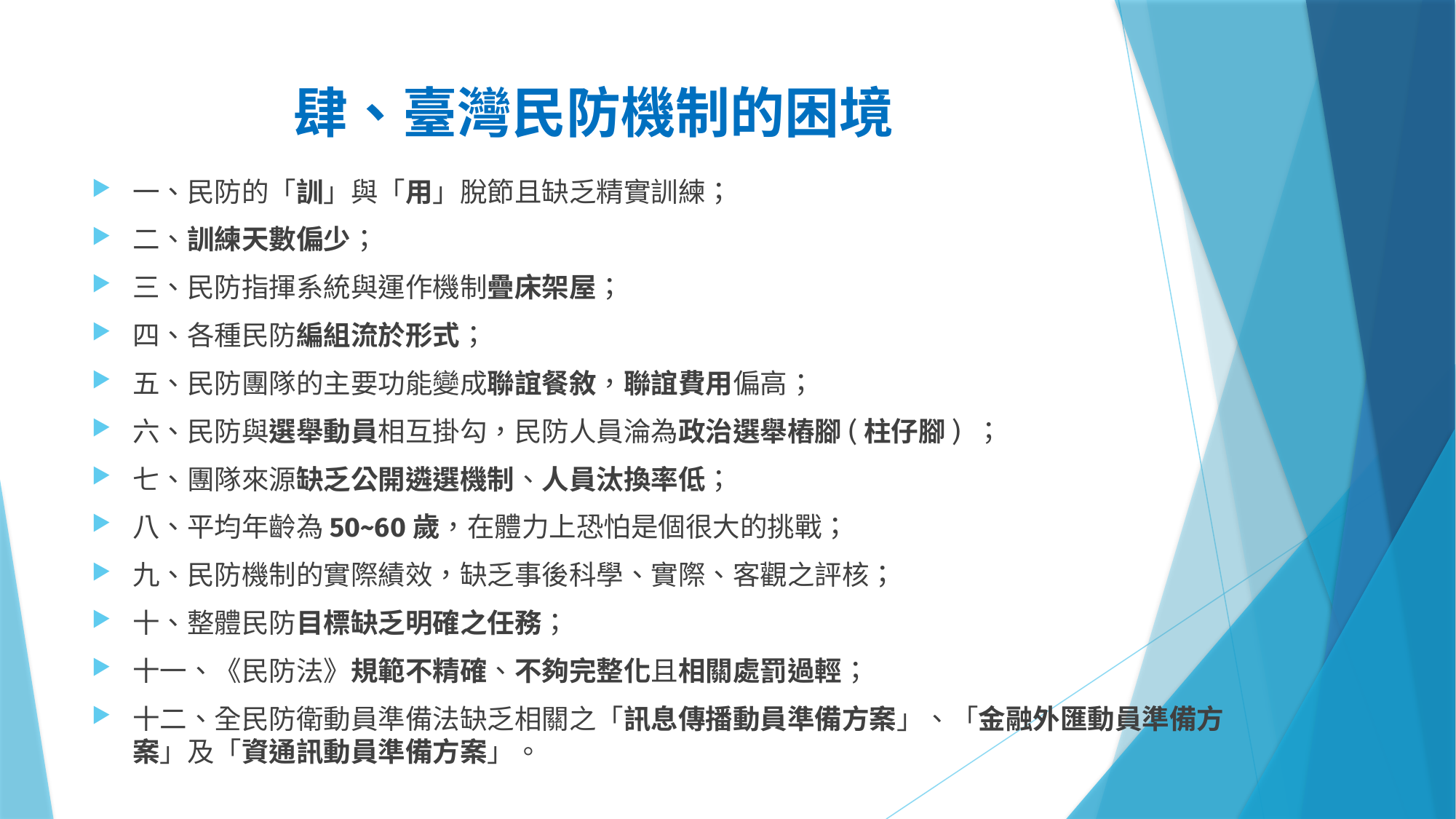

# 肆、臺灣民防機制的困境
一、民防的「訓」與「用」脫節且缺乏精實訓練；
二、訓練天數偏少；
三、民防指揮系統與運作機制疊床架屋；
四、各種民防編組流於形式；
五、民防團隊的主要功能變成聯誼餐敘，聯誼費用偏高；
六、民防與選舉動員相互掛勾，民防人員淪為政治選舉樁腳(柱仔腳) ；
七、團隊來源缺乏公開遴選機制、人員汰換率低；
八、平均年齡為50~60歲，在體力上恐怕是個很大的挑戰；
九、民防機制的實際績效，缺乏事後科學、實際、客觀之評核；
十、整體民防目標缺乏明確之任務；
十一、《民防法》規範不精確、不夠完整化且相關處罰過輕；
十二、全民防衛動員準備法缺乏相關之「訊息傳播動員準備方案」、「金融外匯動員準備方案」及「資通訊動員準備方案」。